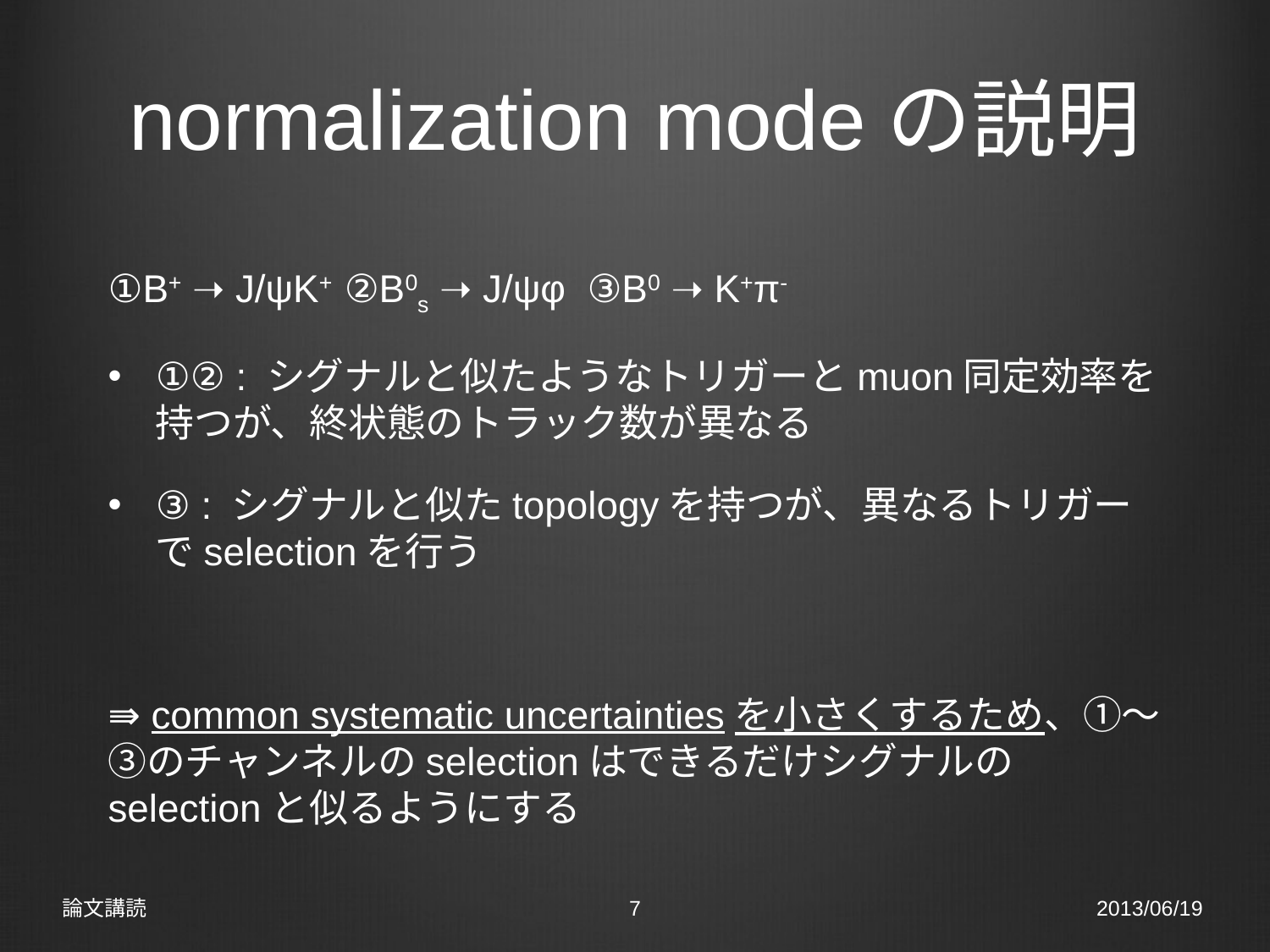

# normalization modeの説明
①B+ ➝ J/ψK+  ②B0s ➝ J/ψφ  ③B0 ➝ K+π-
①② : シグナルと似たようなトリガーとmuon同定効率を持つが、終状態のトラック数が異なる
③ : シグナルと似たtopologyを持つが、異なるトリガーでselectionを行う

⇛ common systematic uncertaintiesを小さくするため、①〜③のチャンネルのselectionはできるだけシグナルのselectionと似るようにする
論文講読
7
2013/06/19